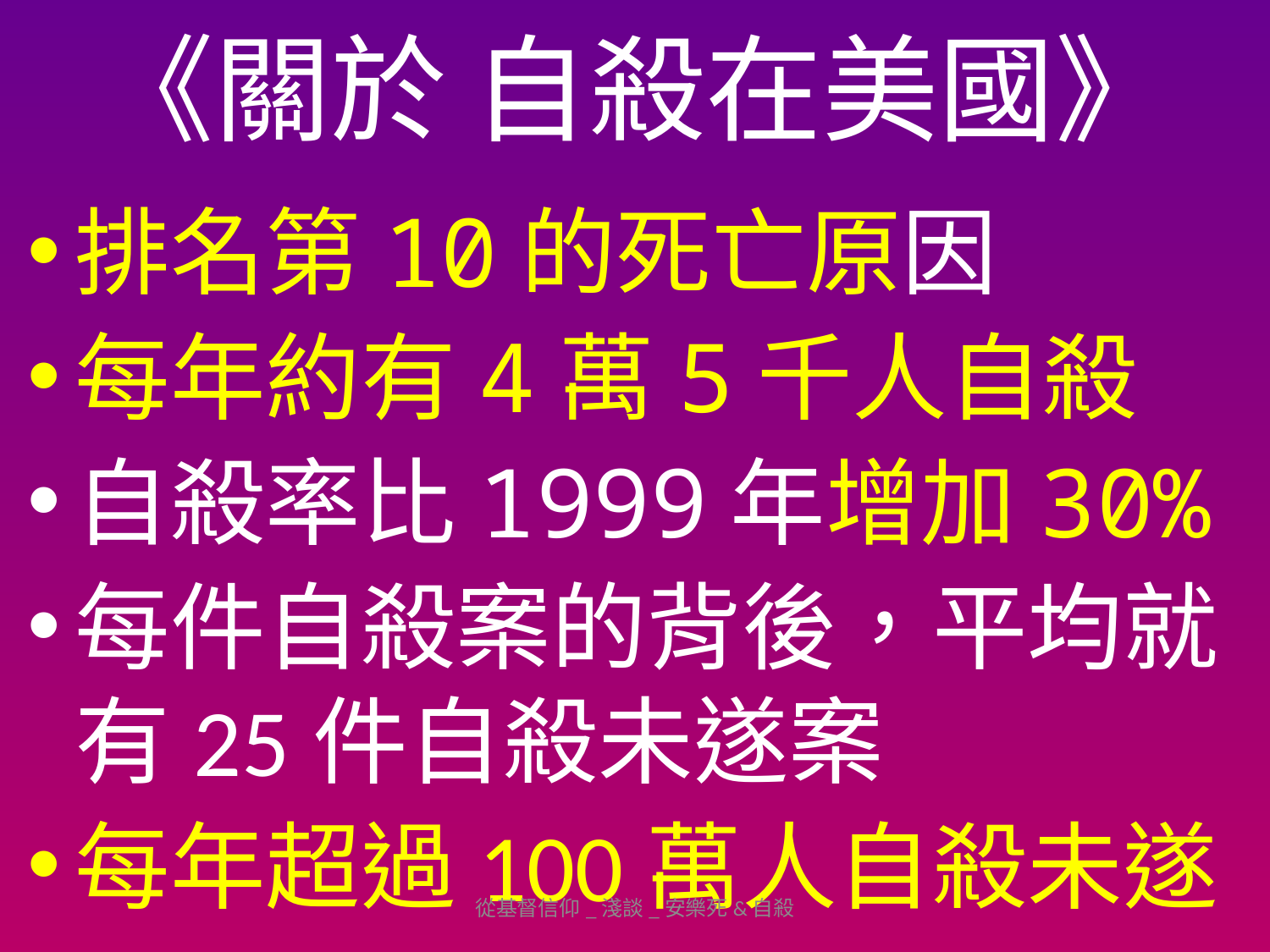

# 《關於 自殺在美國》
排名第10的死亡原因
每年約有4萬5千人自殺
自殺率比1999年增加30%
每件自殺案的背後，平均就有25件自殺未遂案
每年超過100萬人自殺未遂

從基督信仰_淺談_安樂死&自殺